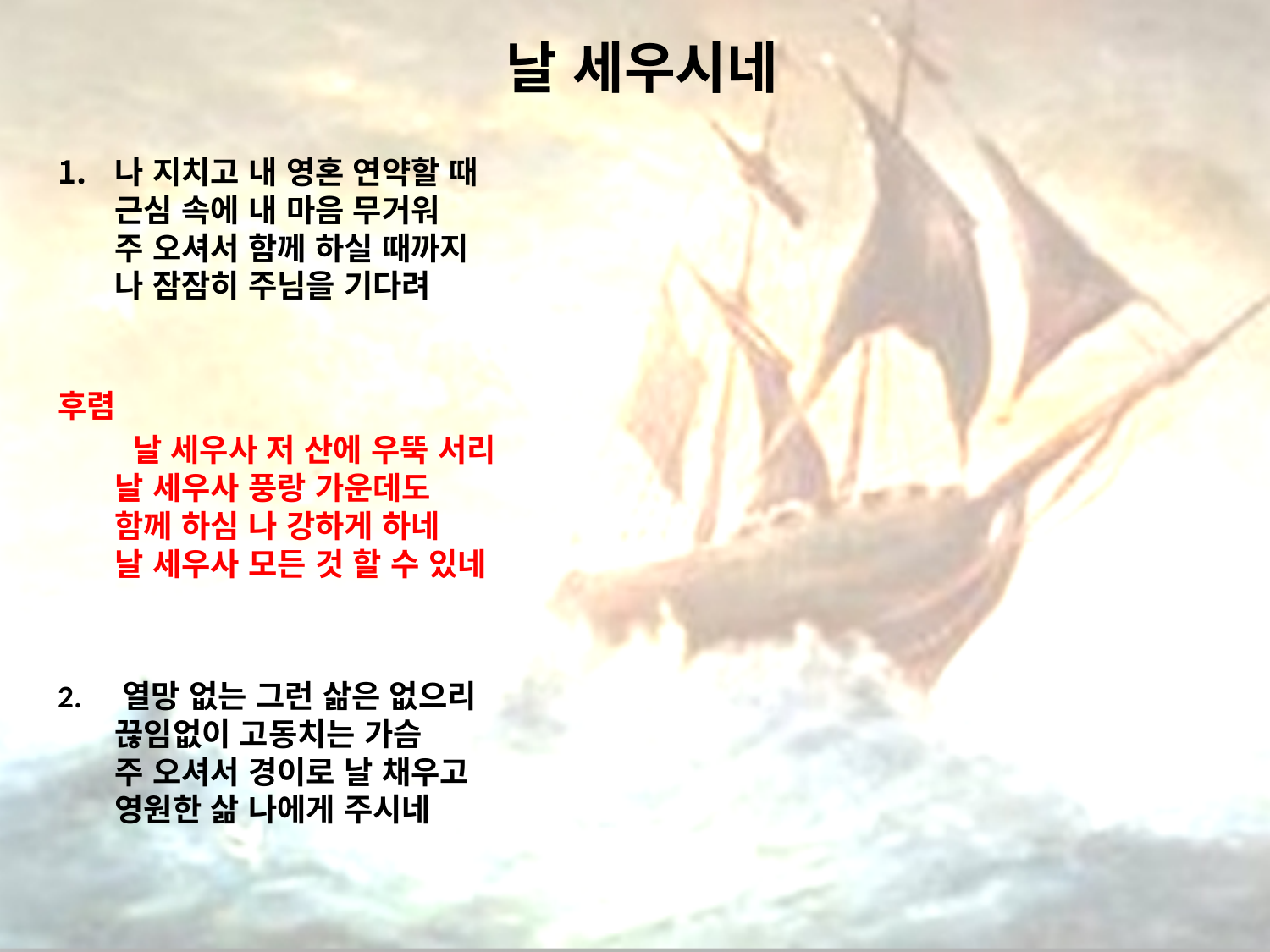

# 날 세우시네
나 지치고 내 영혼 연약할 때
근심 속에 내 마음 무거워
주 오셔서 함께 하실 때까지
나 잠잠히 주님을 기다려
후렴
        날 세우사 저 산에 우뚝 서리
날 세우사 풍랑 가운데도
함께 하심 나 강하게 하네
날 세우사 모든 것 할 수 있네

2.     열망 없는 그런 삶은 없으리
끊임없이 고동치는 가슴
주 오셔서 경이로 날 채우고
영원한 삶 나에게 주시네